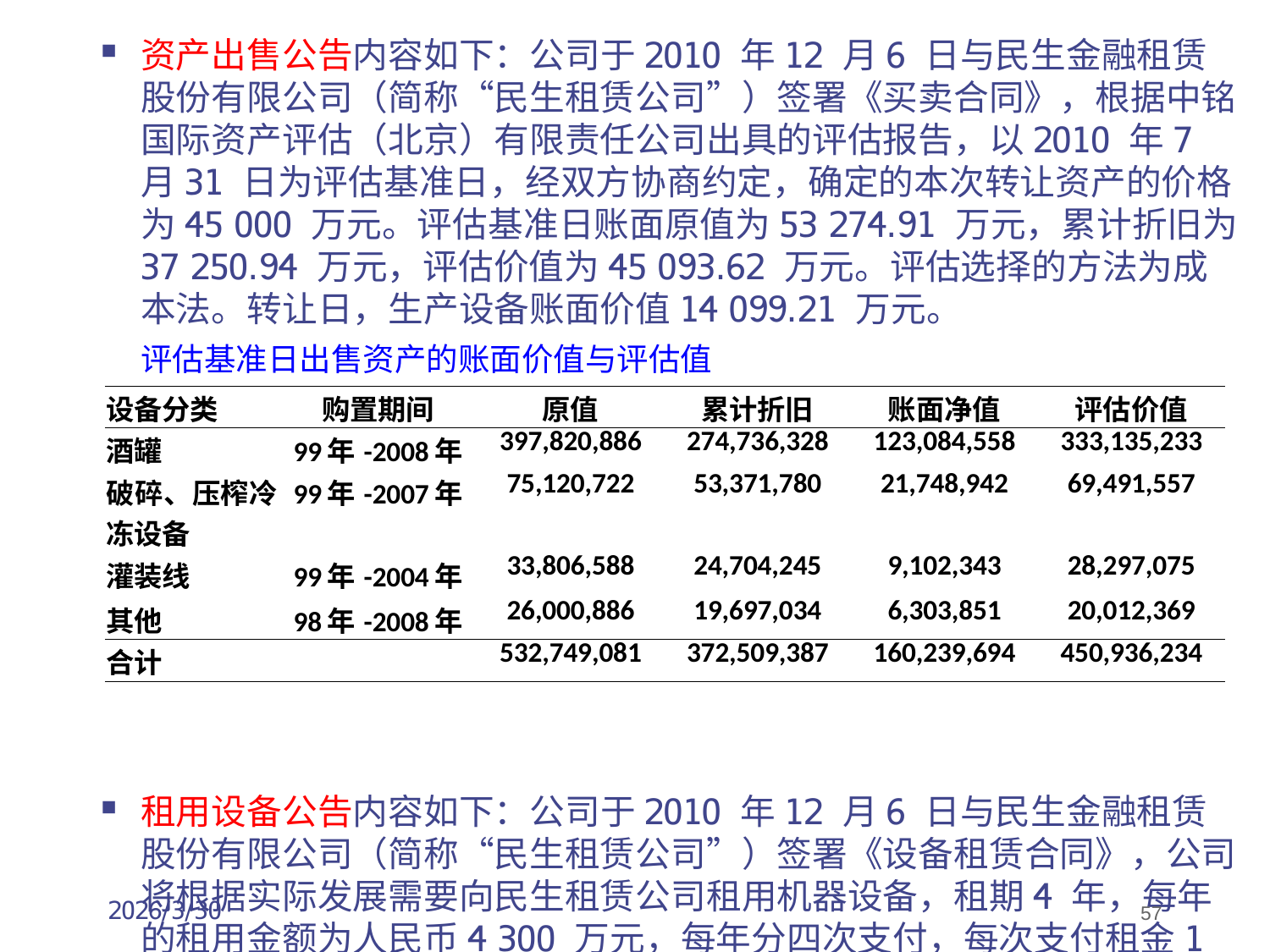

资产出售公告内容如下：公司于2010 年12 月6 日与民生金融租赁股份有限公司（简称“民生租赁公司”）签署《买卖合同》，根据中铭国际资产评估（北京）有限责任公司出具的评估报告，以2010 年7 月31 日为评估基准日，经双方协商约定，确定的本次转让资产的价格为45 000 万元。评估基准日账面原值为53 274.91 万元，累计折旧为37 250.94 万元，评估价值为45 093.62 万元。评估选择的方法为成本法。转让日，生产设备账面价值14 099.21 万元。
    评估基准日出售资产的账面价值与评估值

租用设备公告内容如下：公司于2010 年12 月6 日与民生金融租赁股份有限公司（简称“民生租赁公司”）签署《设备租赁合同》，公司将根据实际发展需要向民生租赁公司租用机器设备，租期4 年，每年的租用金额为人民币4 300 万元，每年分四次支付，每次支付租金1 075 万元。
| 设备分类 | 购置期间 | 原值 | 累计折旧 | 账面净值 | 评估价值 |
| --- | --- | --- | --- | --- | --- |
| 酒罐 | 99年-2008年 | 397,820,886 | 274,736,328 | 123,084,558 | 333,135,233 |
| 破碎、压榨冷冻设备 | 99年-2007年 | 75,120,722 | 53,371,780 | 21,748,942 | 69,491,557 |
| 灌装线 | 99年-2004年 | 33,806,588 | 24,704,245 | 9,102,343 | 28,297,075 |
| 其他 | 98年-2008年 | 26,000,886 | 19,697,034 | 6,303,851 | 20,012,369 |
| 合计 |  | 532,749,081 | 372,509,387 | 160,239,694 | 450,936,234 |
2026/3/30
57